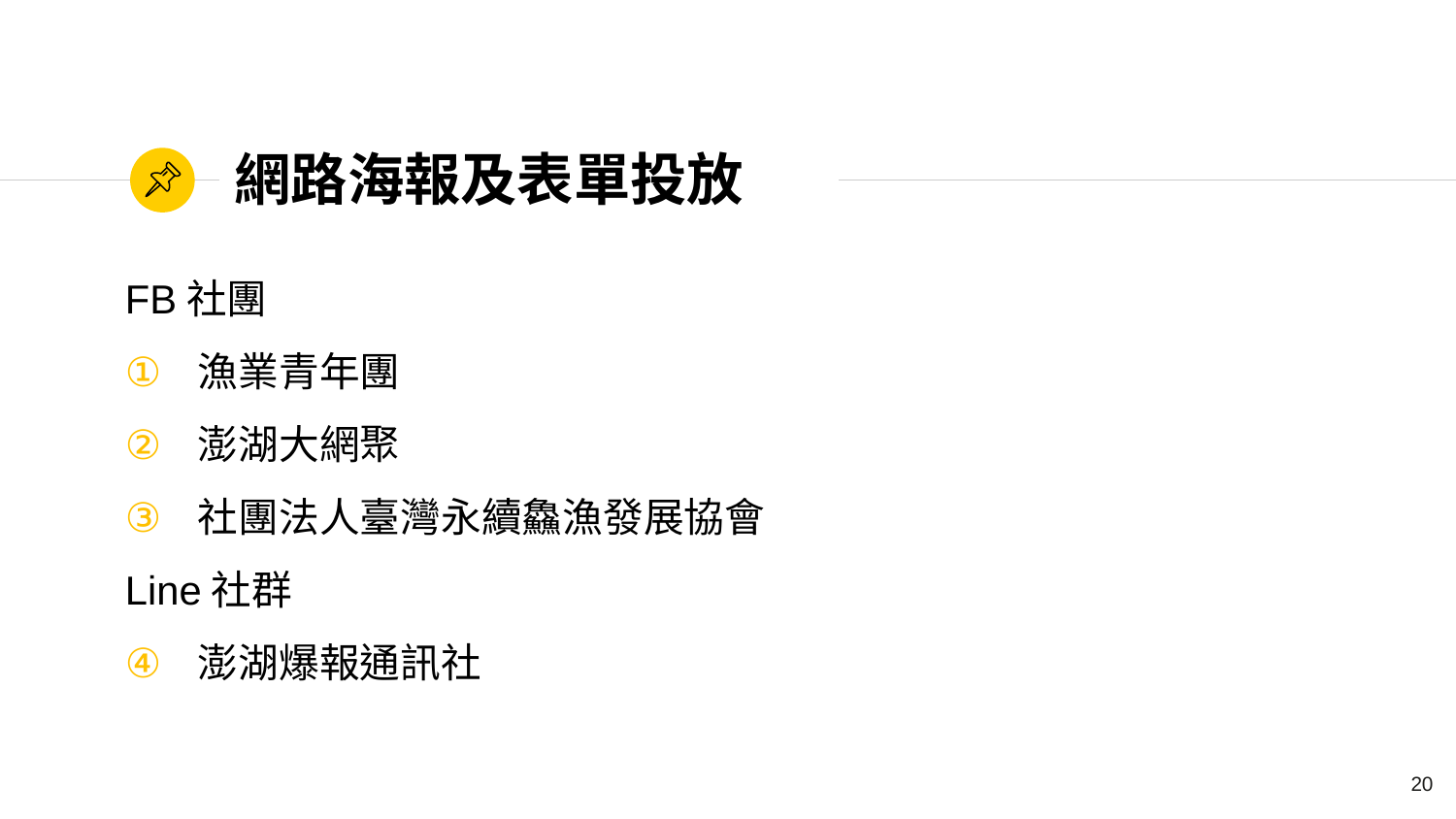

# 網路海報及表單投放

FB社團
漁業青年團
澎湖大網聚
社團法人臺灣永續鱻漁發展協會
Line社群
澎湖爆報通訊社
20